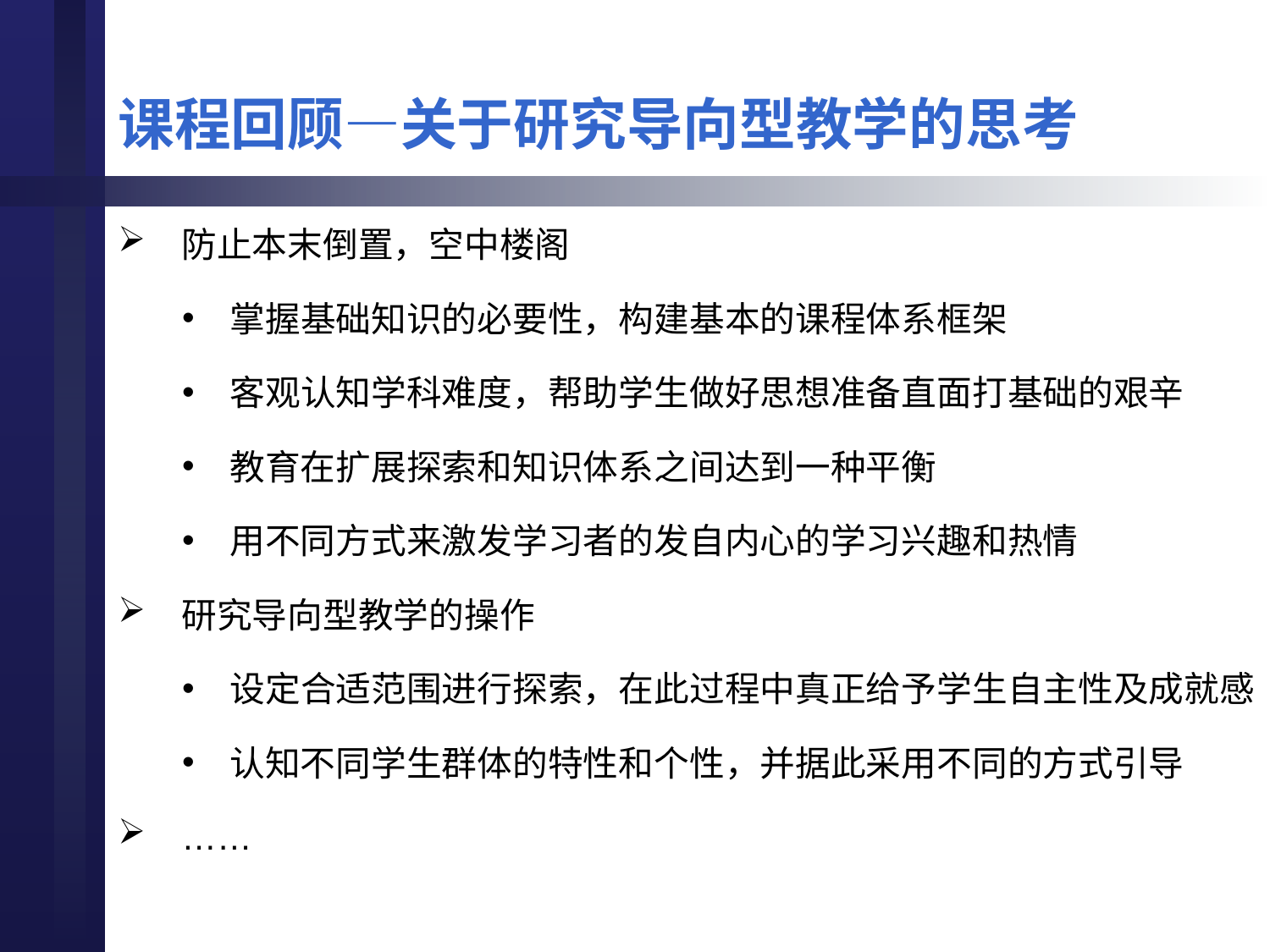

# 课程回顾—关于研究导向型教学的思考
防止本末倒置，空中楼阁
掌握基础知识的必要性，构建基本的课程体系框架
客观认知学科难度，帮助学生做好思想准备直面打基础的艰辛
教育在扩展探索和知识体系之间达到一种平衡
用不同方式来激发学习者的发自内心的学习兴趣和热情
研究导向型教学的操作
设定合适范围进行探索，在此过程中真正给予学生自主性及成就感
认知不同学生群体的特性和个性，并据此采用不同的方式引导
……